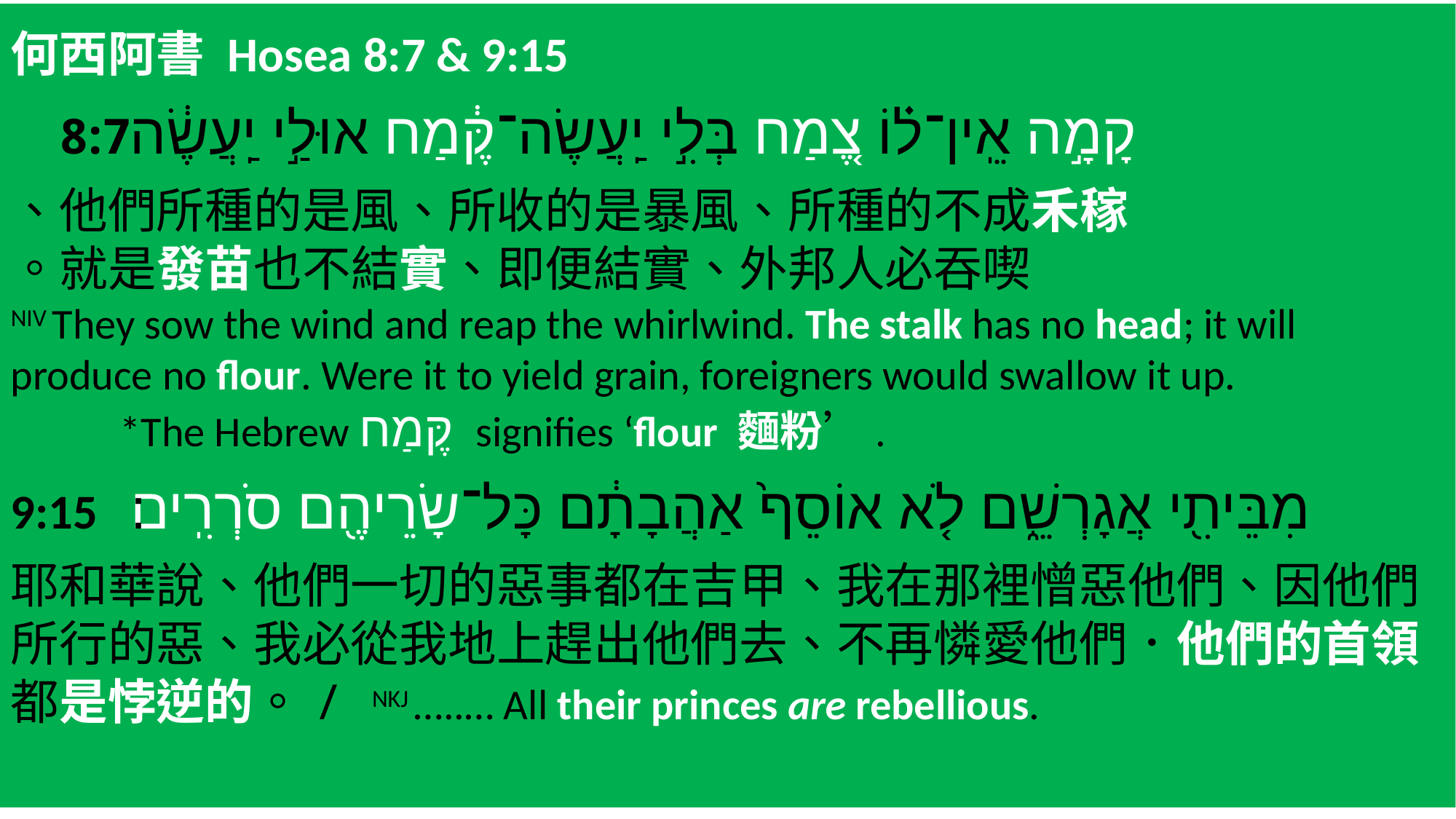

何西阿書 Hosea 8:7 & 9:15

קָמָ֣ה אֵֽין־ל֗וֹ צֶ֚מַח בְּלִ֣י יַֽעֲשֶׂה־קֶּ֔מַח אוּלַ֣י יַֽעֲשֶׂ֔ה8:7

他們所種的是風、所收的是暴風、所種的不成禾稼、
就是發苗也不結實、即便結實、外邦人必吞喫。
NIV They sow the wind and reap the whirlwind. The stalk has no head; it will produce no flour. Were it to yield grain, foreigners would swallow it up.
	*The Hebrew קֶּמַח  signifies ‘flour 麵粉’.

9:15   ‎מִבֵּיתִ֖י אֲגָרְשֵׁ֑ם לֹ֤א אוֹסֵף֙ אַהֲבָתָ֔ם כָּל־שָׂרֵיהֶ֖ם סֹרְרִֽים׃

耶和華說、他們一切的惡事都在吉甲、我在那裡憎惡他們、因他們所行的惡、我必從我地上趕出他們去、不再憐愛他們．他們的首領都是悖逆的。/ NKJ …..… All their princes are rebellious.